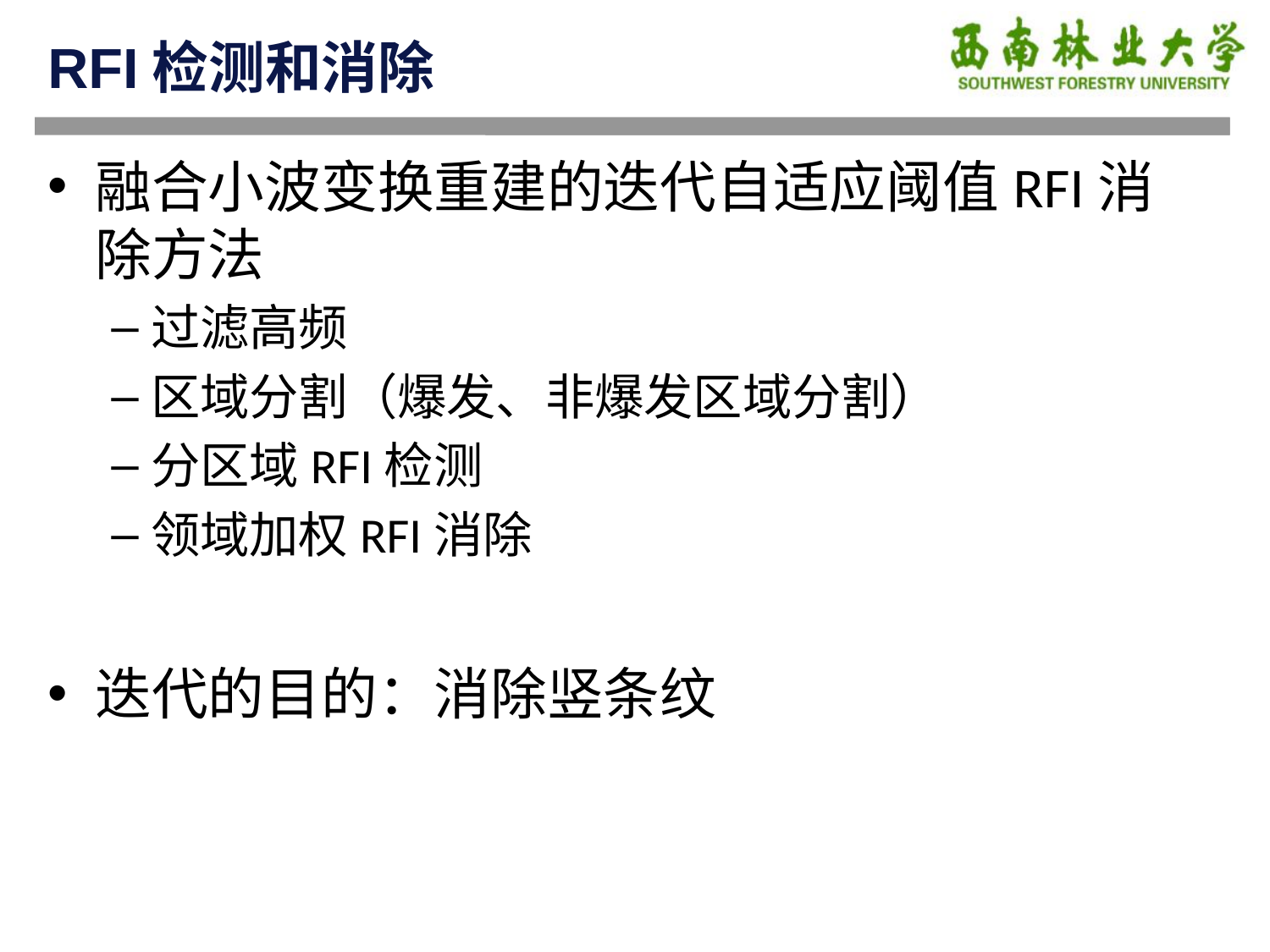

# RFI检测和消除

融合小波变换重建的迭代自适应阈值RFI消除方法
过滤高频
区域分割（爆发、非爆发区域分割）
分区域RFI检测
领域加权RFI消除

迭代的目的：消除竖条纹
9